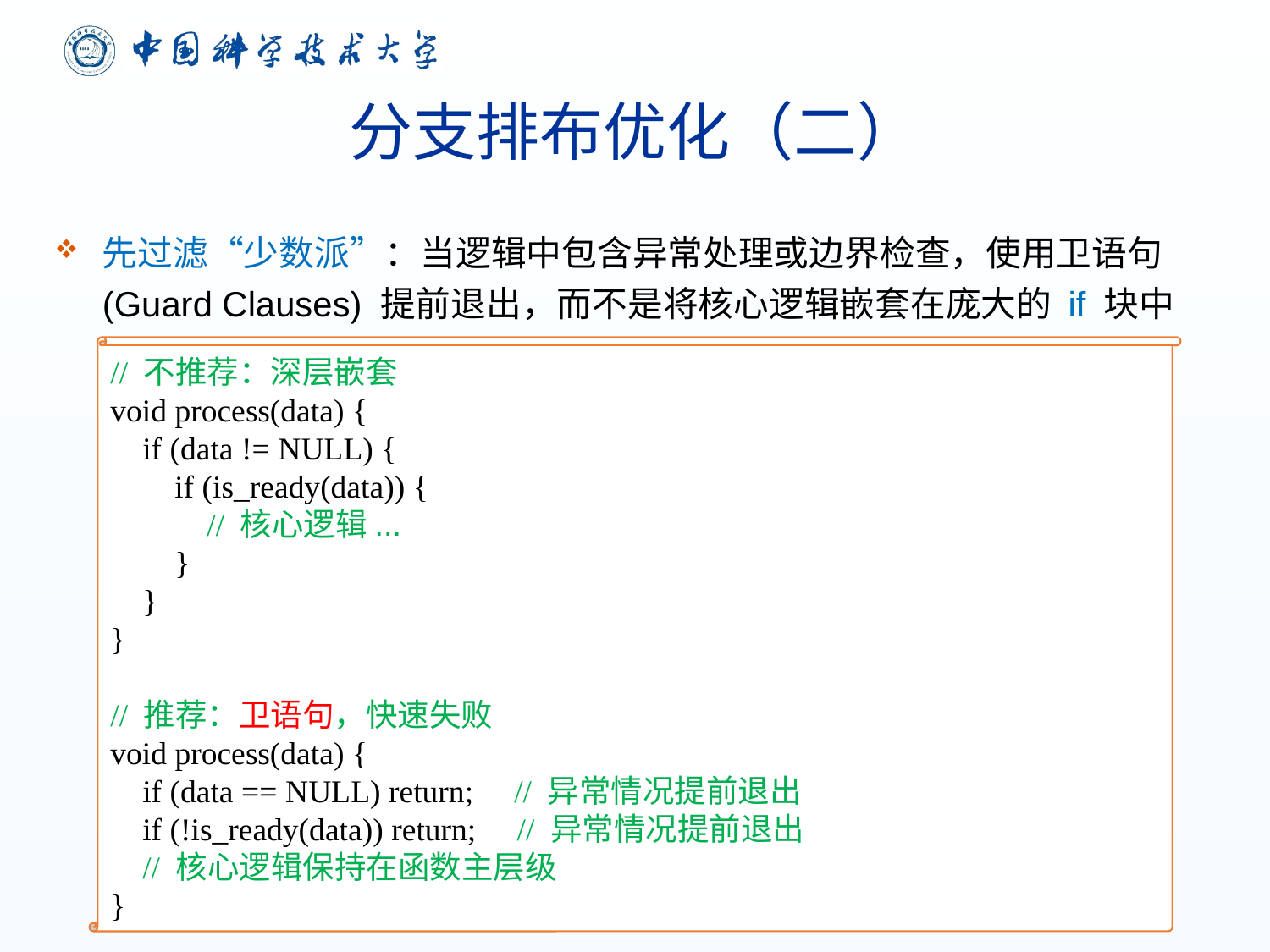

# 分支排布优化（二）
先过滤“少数派”：当逻辑中包含异常处理或边界检查，使用卫语句 (Guard Clauses) 提前退出，而不是将核心逻辑嵌套在庞大的 if 块中
// 不推荐：深层嵌套
void process(data) {
    if (data != NULL) {
        if (is_ready(data)) {
            // 核心逻辑...
        }
    }
}

// 推荐：卫语句，快速失败
void process(data) {
    if (data == NULL) return;     // 异常情况提前退出
    if (!is_ready(data)) return;     // 异常情况提前退出
    // 核心逻辑保持在函数主层级
}